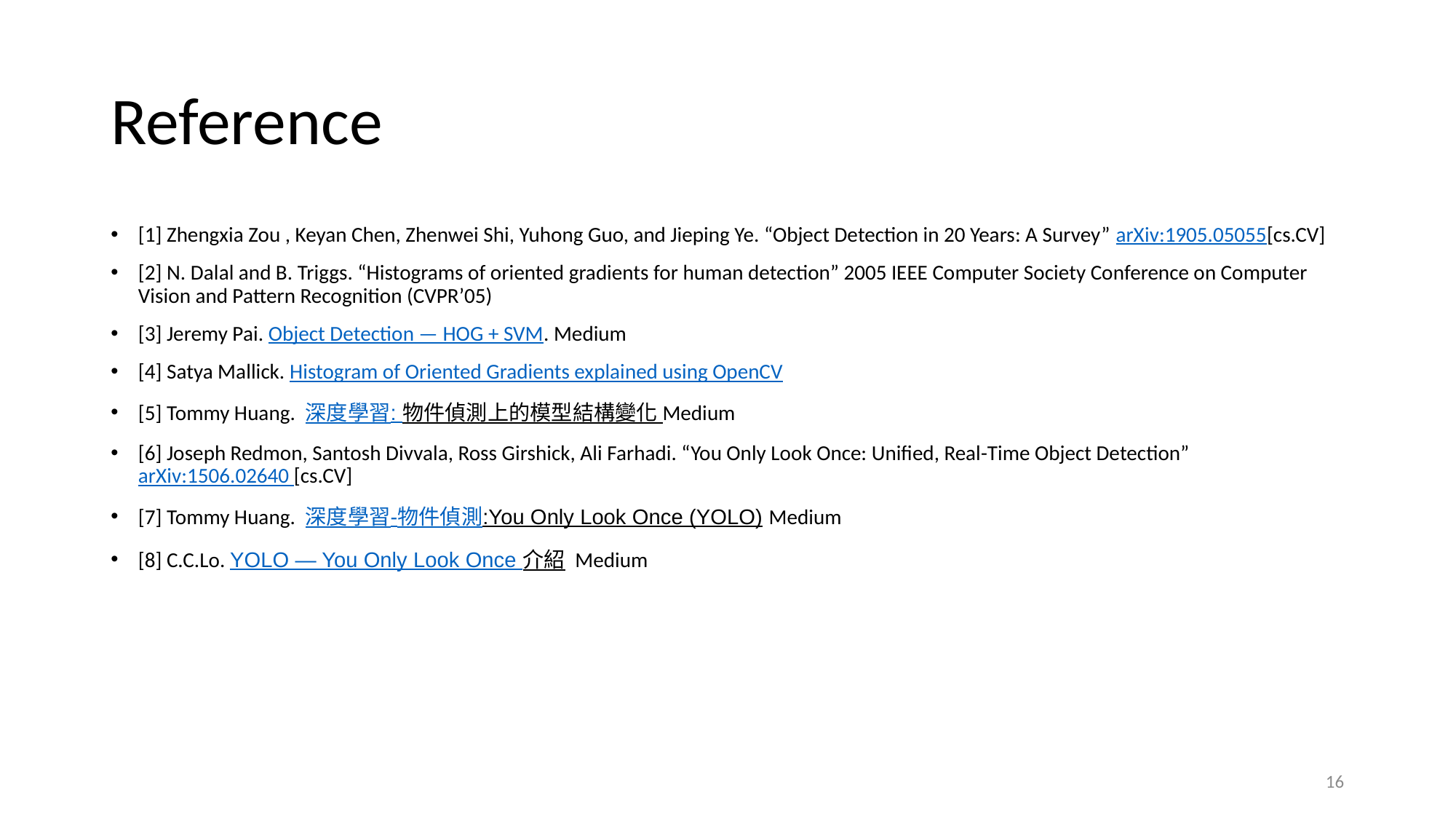

# Reference
[1] Zhengxia Zou , Keyan Chen, Zhenwei Shi, Yuhong Guo, and Jieping Ye. “Object Detection in 20 Years: A Survey” arXiv:1905.05055[cs.CV]
[2] N. Dalal and B. Triggs. “Histograms of oriented gradients for human detection” 2005 IEEE Computer Society Conference on Computer Vision and Pattern Recognition (CVPR’05)
[3] Jeremy Pai. Object Detection — HOG + SVM. Medium
[4] Satya Mallick. Histogram of Oriented Gradients explained using OpenCV
[5] Tommy Huang. 深度學習: 物件偵測上的模型結構變化 Medium
[6] Joseph Redmon, Santosh Divvala, Ross Girshick, Ali Farhadi. “You Only Look Once: Unified, Real-Time Object Detection” arXiv:1506.02640 [cs.CV]
[7] Tommy Huang. 深度學習-物件偵測:You Only Look Once (YOLO) Medium
[8] C.C.Lo. YOLO — You Only Look Once 介紹 Medium

16